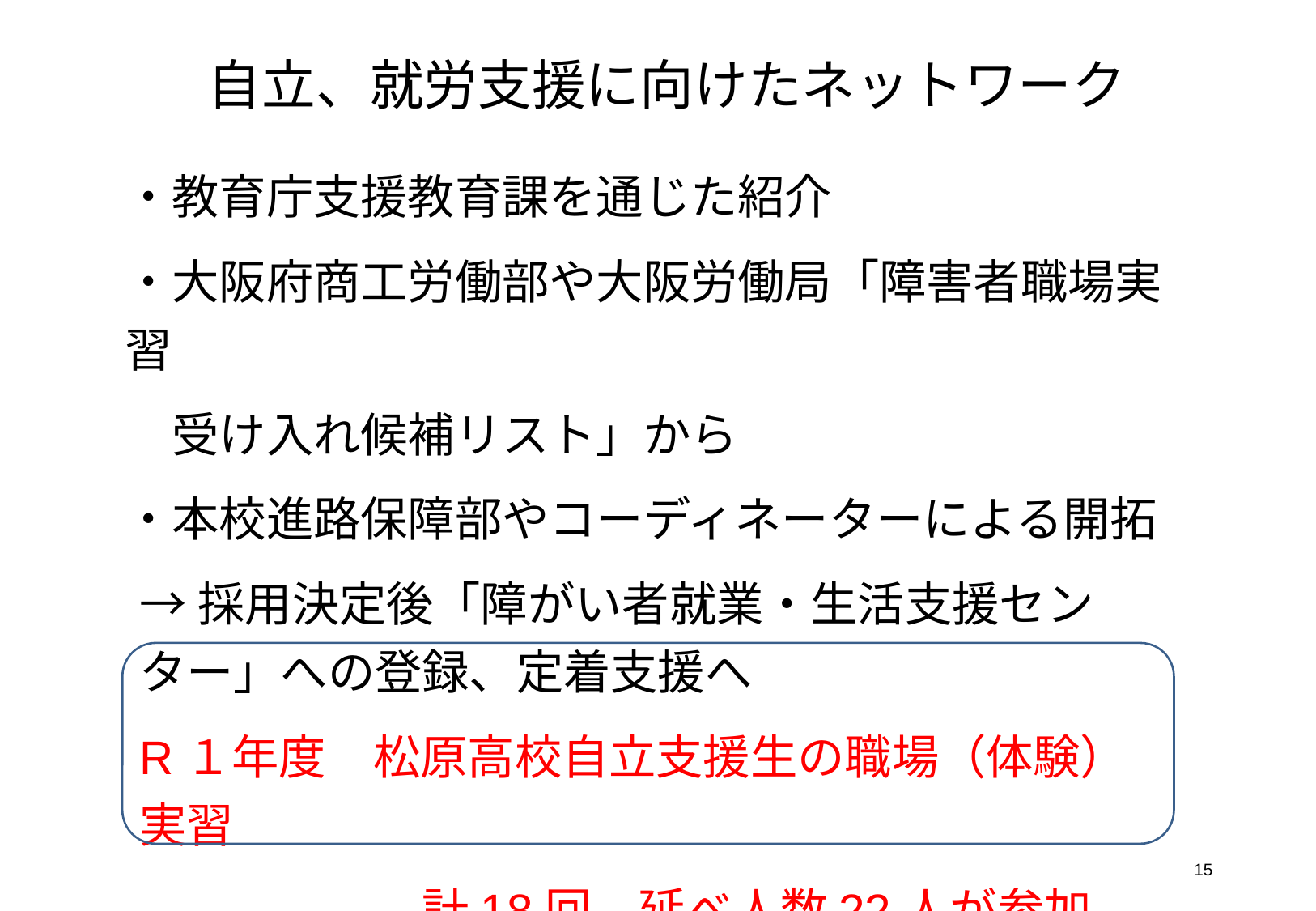

# 自立、就労支援に向けたネットワーク
・教育庁支援教育課を通じた紹介
・大阪府商工労働部や大阪労働局「障害者職場実習
　受け入れ候補リスト」から
・本校進路保障部やコーディネーターによる開拓
→採用決定後「障がい者就業・生活支援センター」への登録、定着支援へ
R１年度　松原高校自立支援生の職場（体験）実習
　　　　　　計18回、延べ人数22人が参加

15